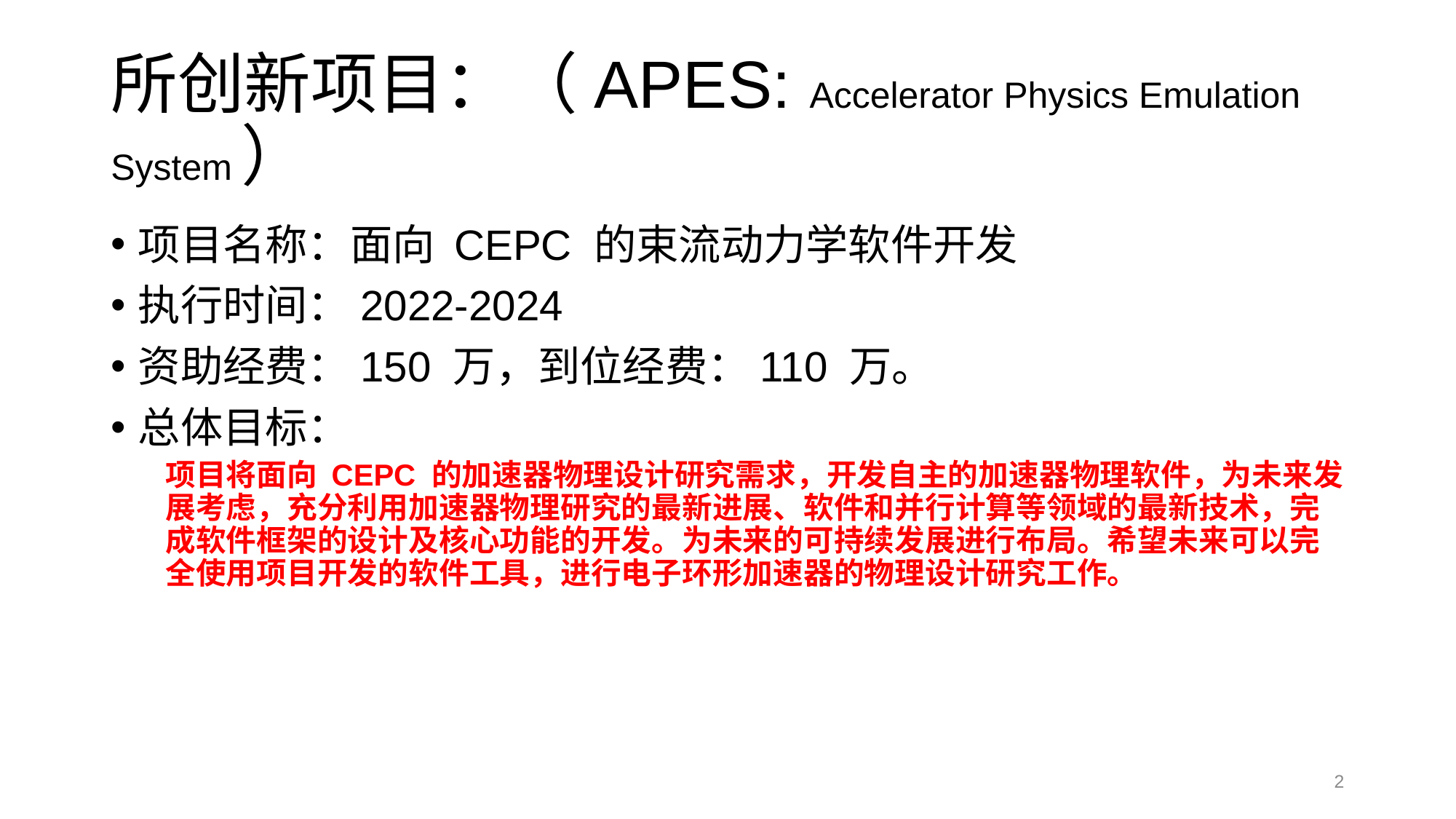

# 所创新项目：（APES: Accelerator Physics Emulation System）
项目名称：面向 CEPC 的束流动力学软件开发
执行时间：2022-2024
资助经费：150 万，到位经费：110 万。
总体目标：
项目将面向 CEPC 的加速器物理设计研究需求，开发自主的加速器物理软件，为未来发展考虑，充分利用加速器物理研究的最新进展、软件和并行计算等领域的最新技术，完成软件框架的设计及核心功能的开发。为未来的可持续发展进行布局。希望未来可以完全使用项目开发的软件工具，进行电子环形加速器的物理设计研究工作。

2